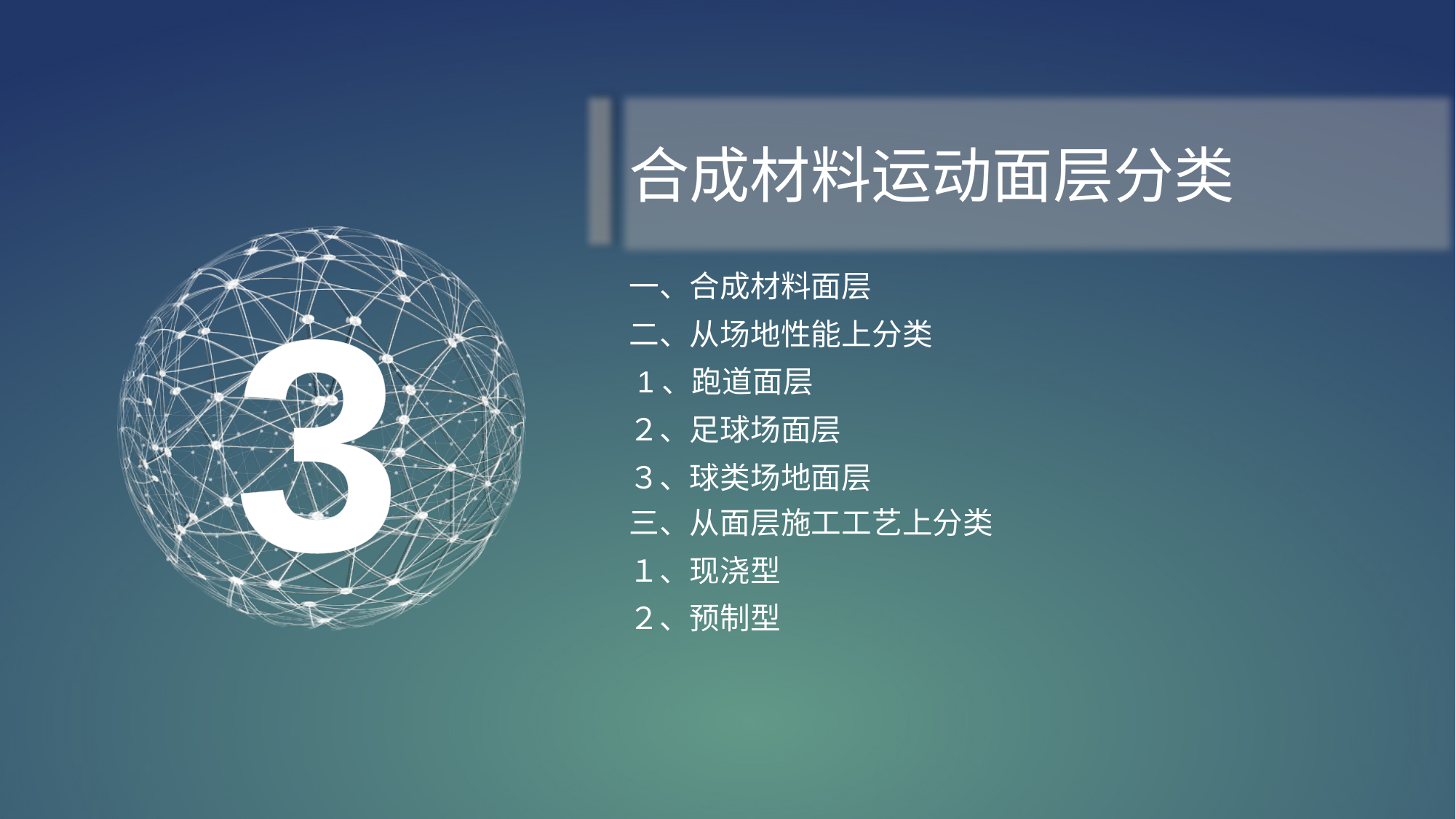

合成材料运动面层分类
3
一、合成材料面层
二、从场地性能上分类
 1、跑道面层
２、足球场面层
３、球类场地面层
三、从面层施工工艺上分类
１、现浇型
２、预制型